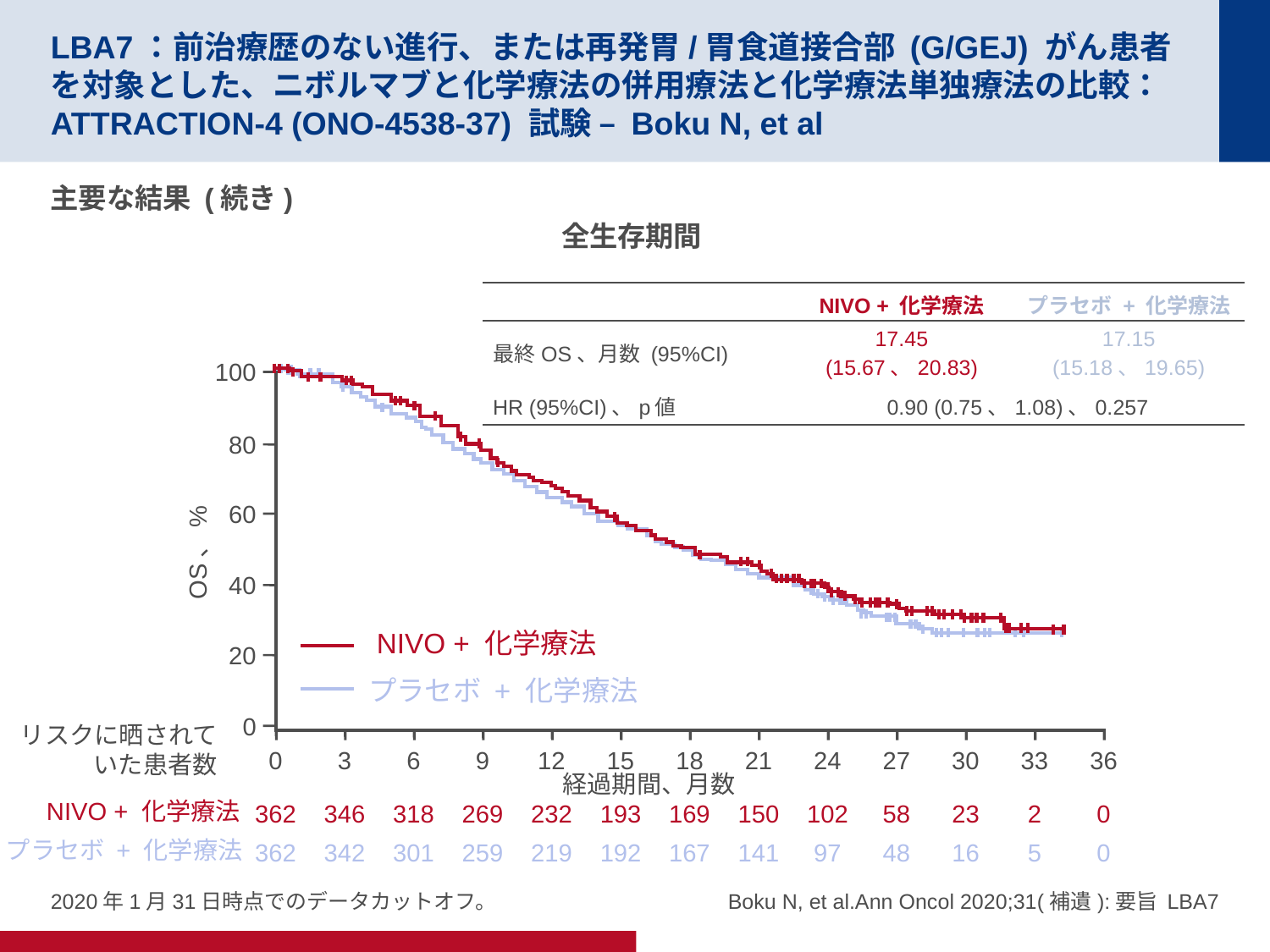

# LBA7：前治療歴のない進行、または再発胃/胃食道接合部 (G/GEJ) がん患者を対象とした、ニボルマブと化学療法の併用療法と化学療法単独療法の比較：ATTRACTION-4 (ONO-4538-37) 試験 – Boku N, et al
主要な結果 (続き)
全生存期間
|  | NIVO + 化学療法 | プラセボ + 化学療法 |
| --- | --- | --- |
| 最終OS、月数 (95%CI) | 17.45 (15.67、20.83) | 17.15 (15.18、19.65) |
| HR (95%CI)、p値 | 0.90 (0.75、1.08)、0.257 |  |
100

80

60

OS、%
40

20

0

NIVO + 化学療法
プラセボ + 化学療法
リスクに晒されていた患者数

0
3
6
9
12
15
18
21
24
27
30
33
36
経過期間、月数
NIVO + 化学療法
362
346
318
269
232
193
169
150
102
58
23
2
0
プラセボ + 化学療法
362
342
301
259
219
192
167
141
97
48
16
5
0
2020年1月31日時点でのデータカットオフ。
Boku N, et al.Ann Oncol 2020;31(補遺):要旨 LBA7